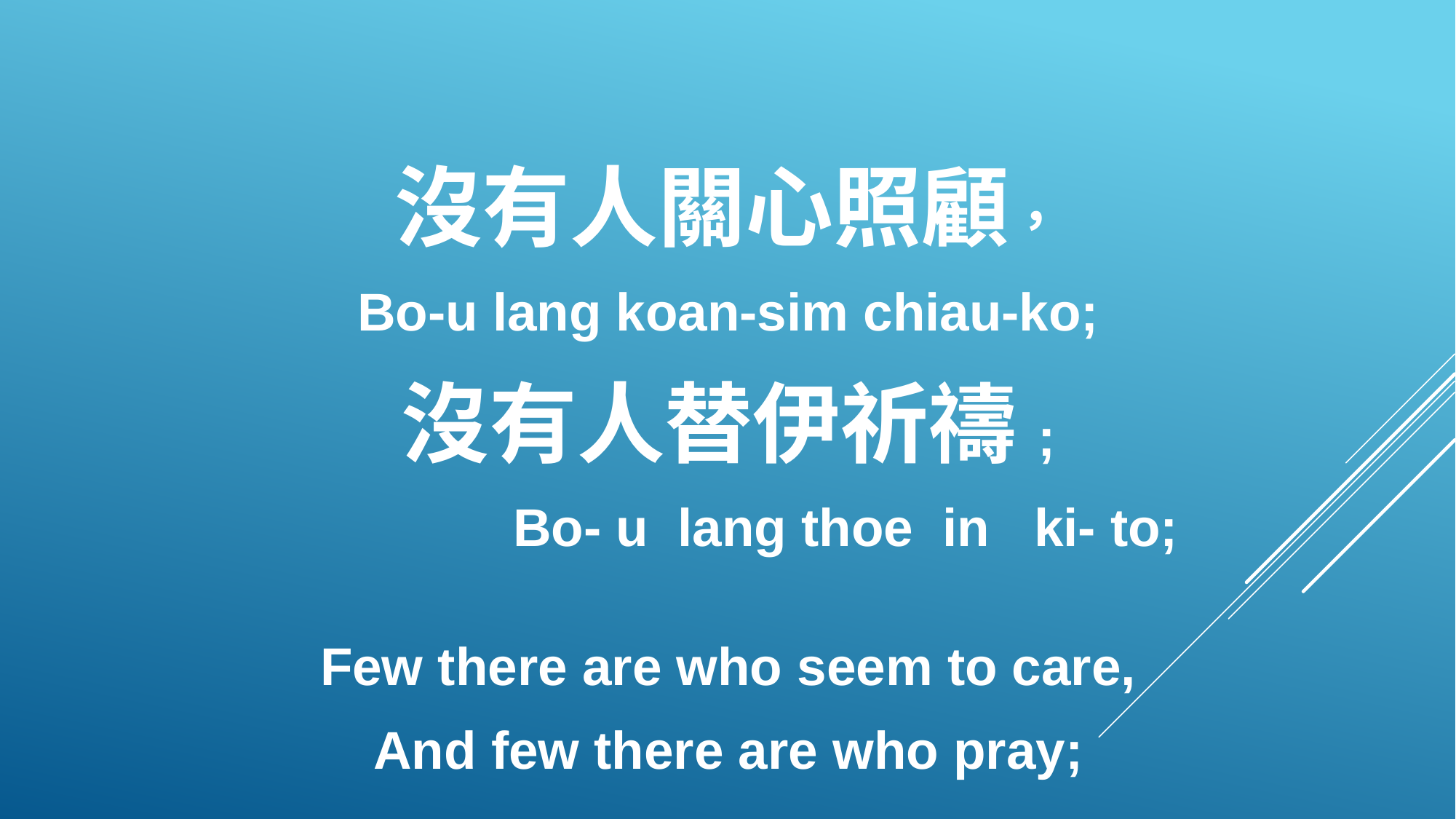

沒有人關心照顧，
Bo-u lang koan-sim chiau-ko;
沒有人替伊祈禱;
                        Bo- u  lang thoe  in   ki- to;

Few there are who seem to care,
And few there are who pray;